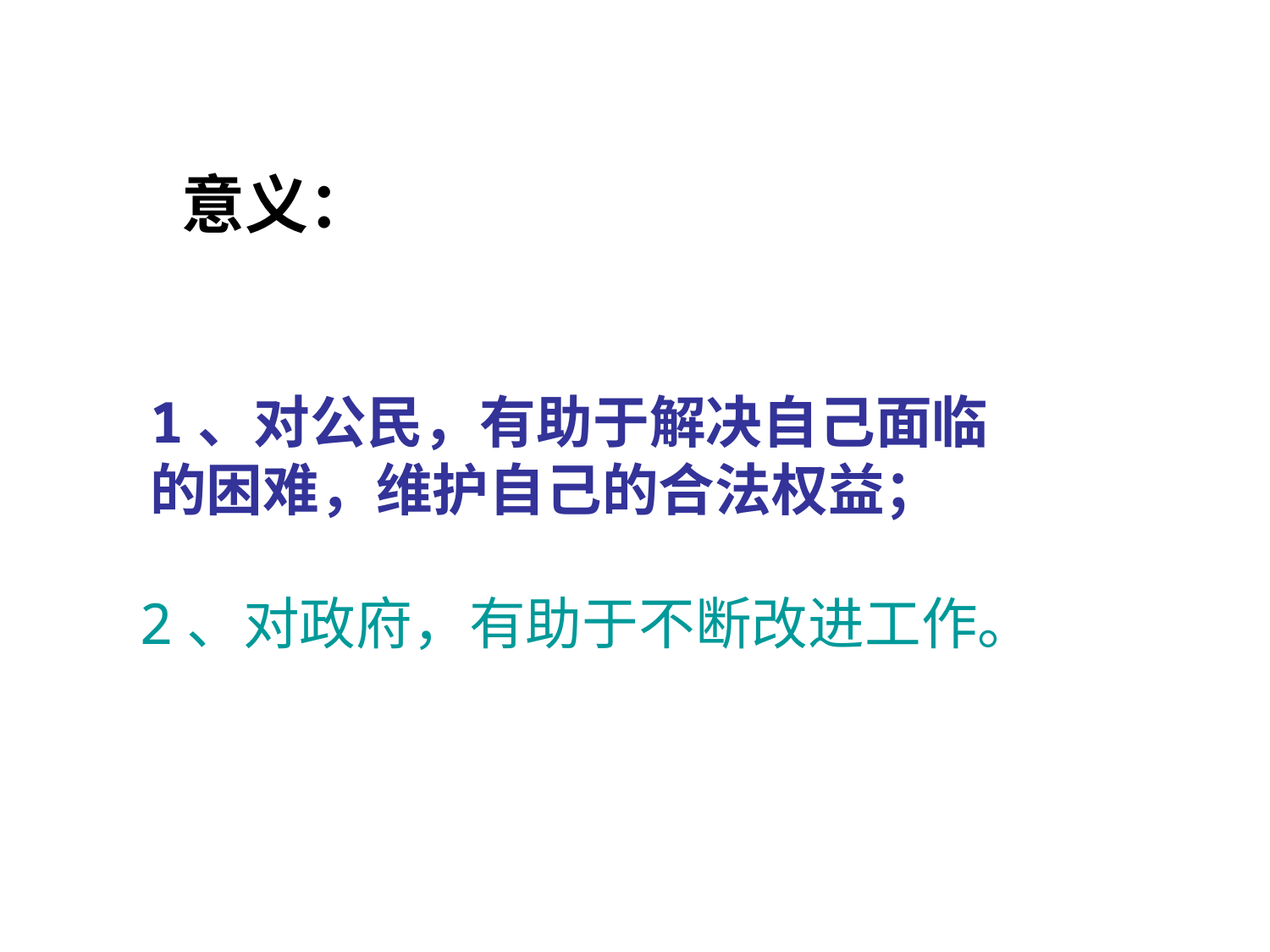

意义：
1、对公民，有助于解决自己面临的困难，维护自己的合法权益；
2、对政府，有助于不断改进工作。